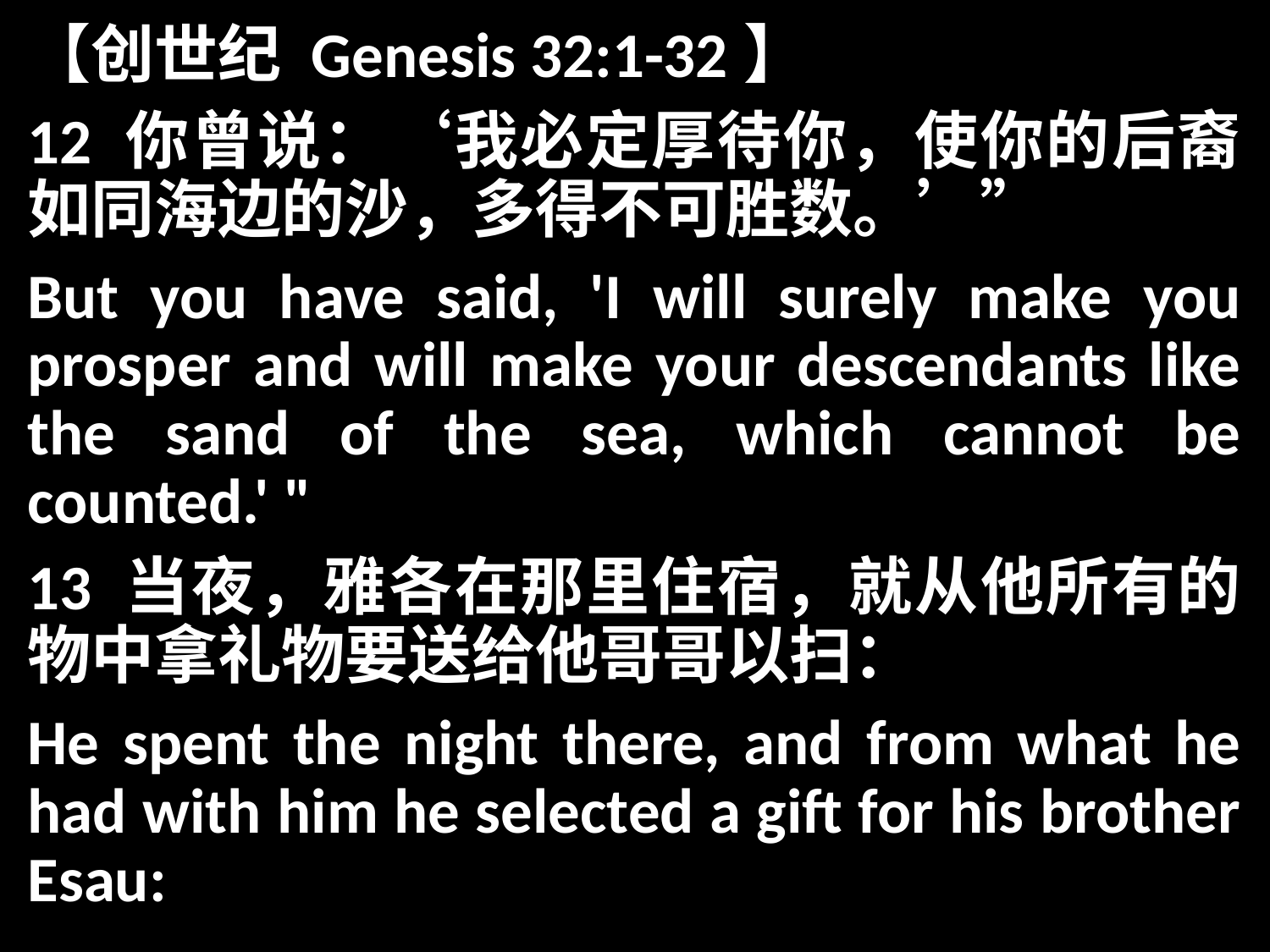

【创世纪 Genesis 32:1-32】
12 你曾说：‘我必定厚待你，使你的后裔如同海边的沙，多得不可胜数。’”
But you have said, 'I will surely make you prosper and will make your descendants like the sand of the sea, which cannot be counted.' "
13 当夜，雅各在那里住宿，就从他所有的物中拿礼物要送给他哥哥以扫：
He spent the night there, and from what he had with him he selected a gift for his brother Esau: